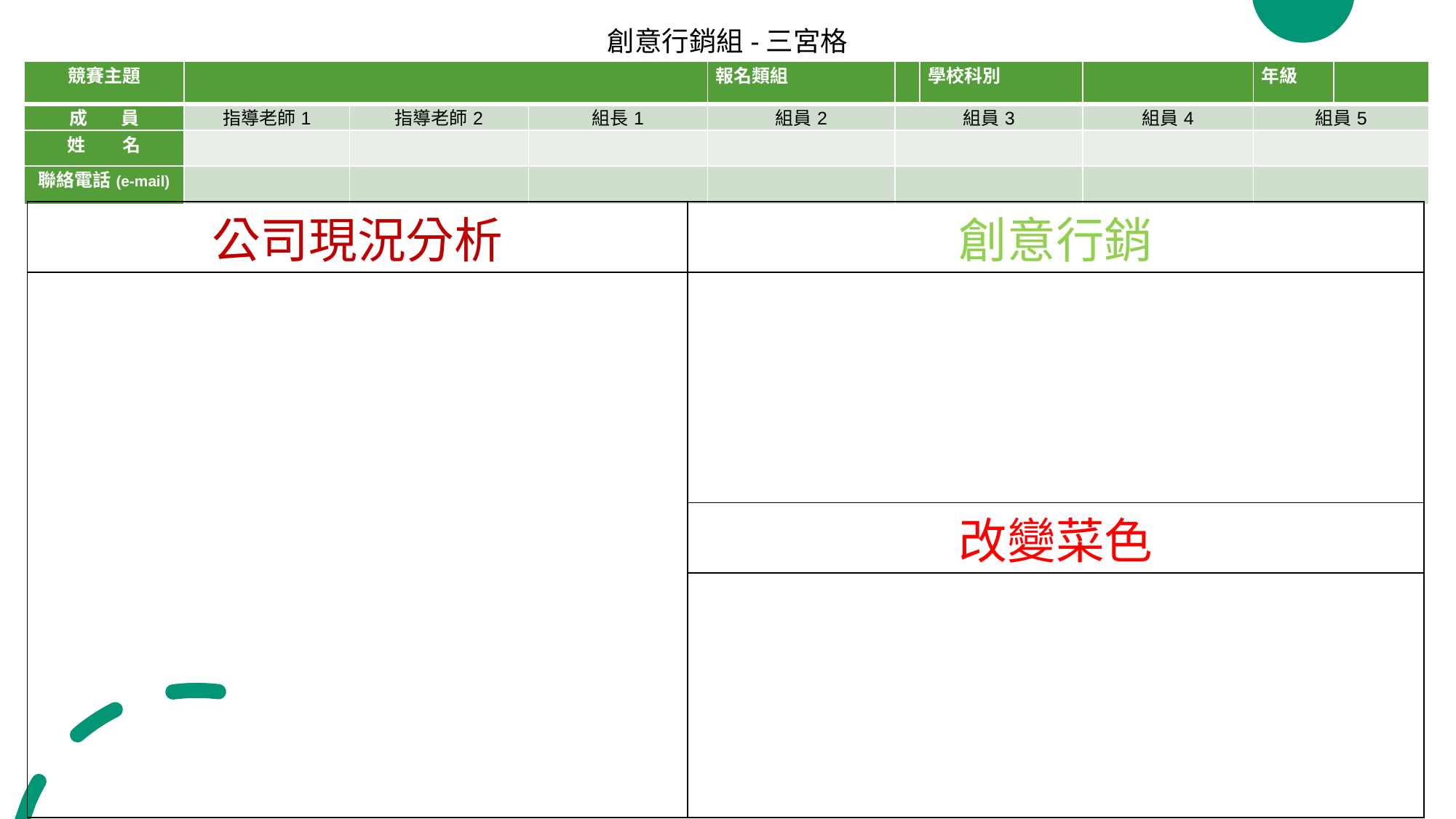

創意行銷組-三宮格
#
| 競賽主題 |  |  |  | 報名類組 |  | 學校科別 |  | 年級 |  |
| --- | --- | --- | --- | --- | --- | --- | --- | --- | --- |
| 成 員 | 指導老師1 | 指導老師2 | 組長1 | 組員2 | 組員3 |  | 組員4 | 組員5 |  |
| 姓 名 |  |  |  |  |  |  |  |  |  |
| 聯絡電話(e-mail) |  |  |  |  |  |  |  |  |  |
| 公司現況分析 | 創意行銷 |
| --- | --- |
|  |  |
|  | 改變菜色 |
|  |  |